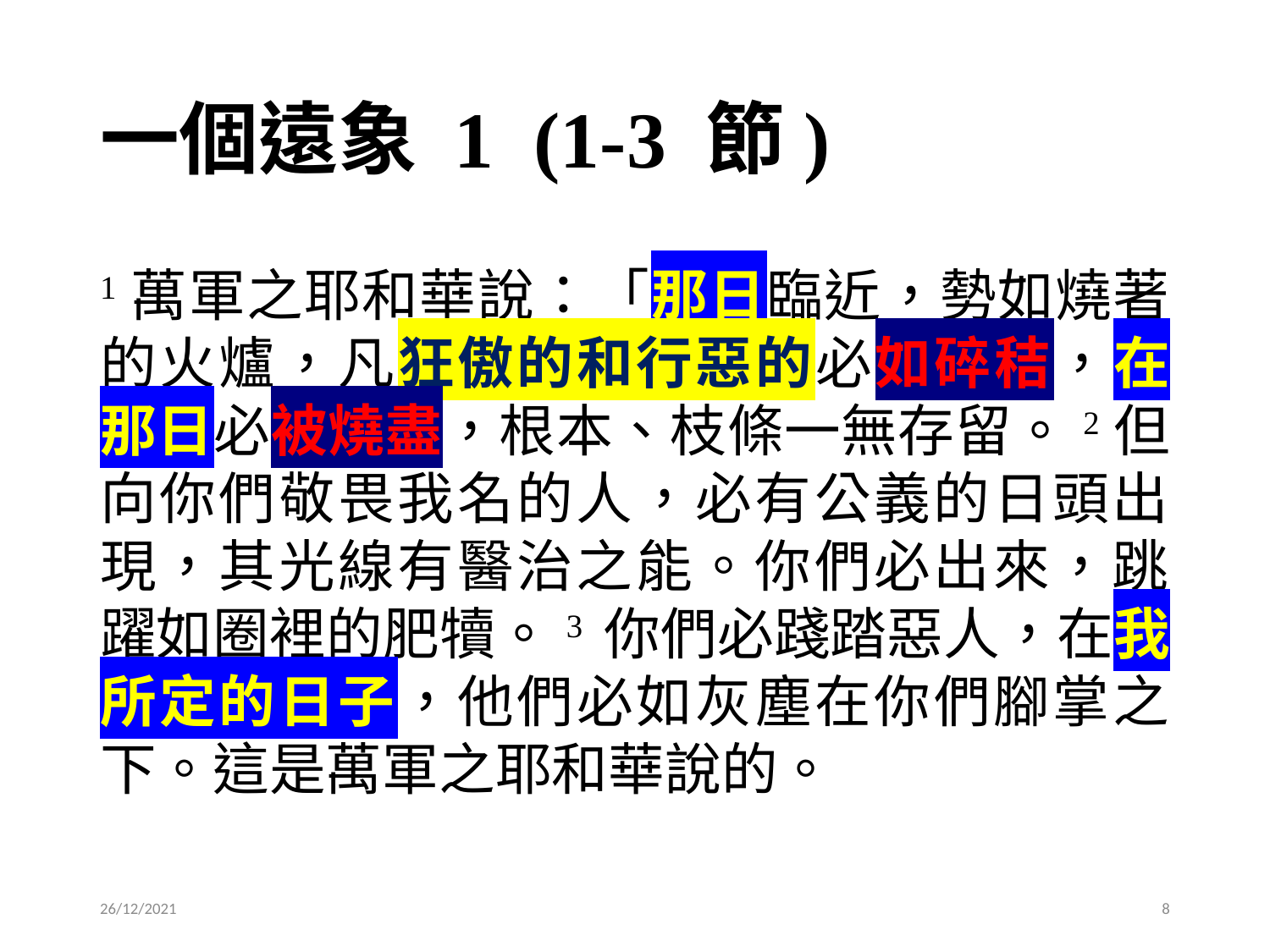

# 一個遠象 1  (1-3 節)
1萬軍之耶和華說：「那日臨近，勢如燒著的火爐，凡狂傲的和行惡的必如碎秸，在那日必被燒盡，根本、枝條一無存留。2但向你們敬畏我名的人，必有公義的日頭出現，其光線有醫治之能。你們必出來，跳躍如圈裡的肥犢。3 你們必踐踏惡人，在我所定的日子，他們必如灰塵在你們腳掌之下。這是萬軍之耶和華說的。
26/12/2021

8